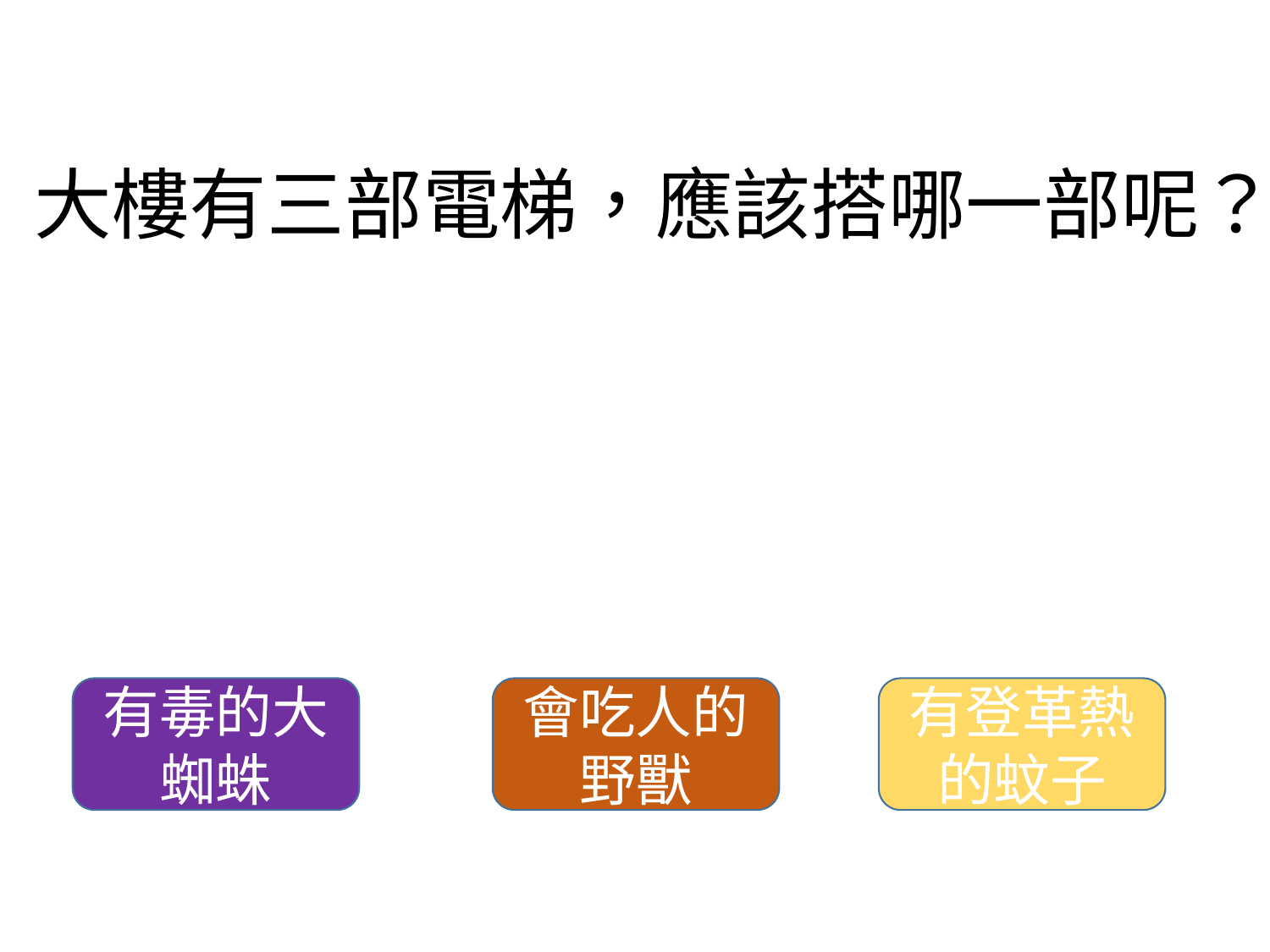

# 大樓有三部電梯，應該搭哪一部呢？
有毒的大蜘蛛
會吃人的野獸
有登革熱的蚊子